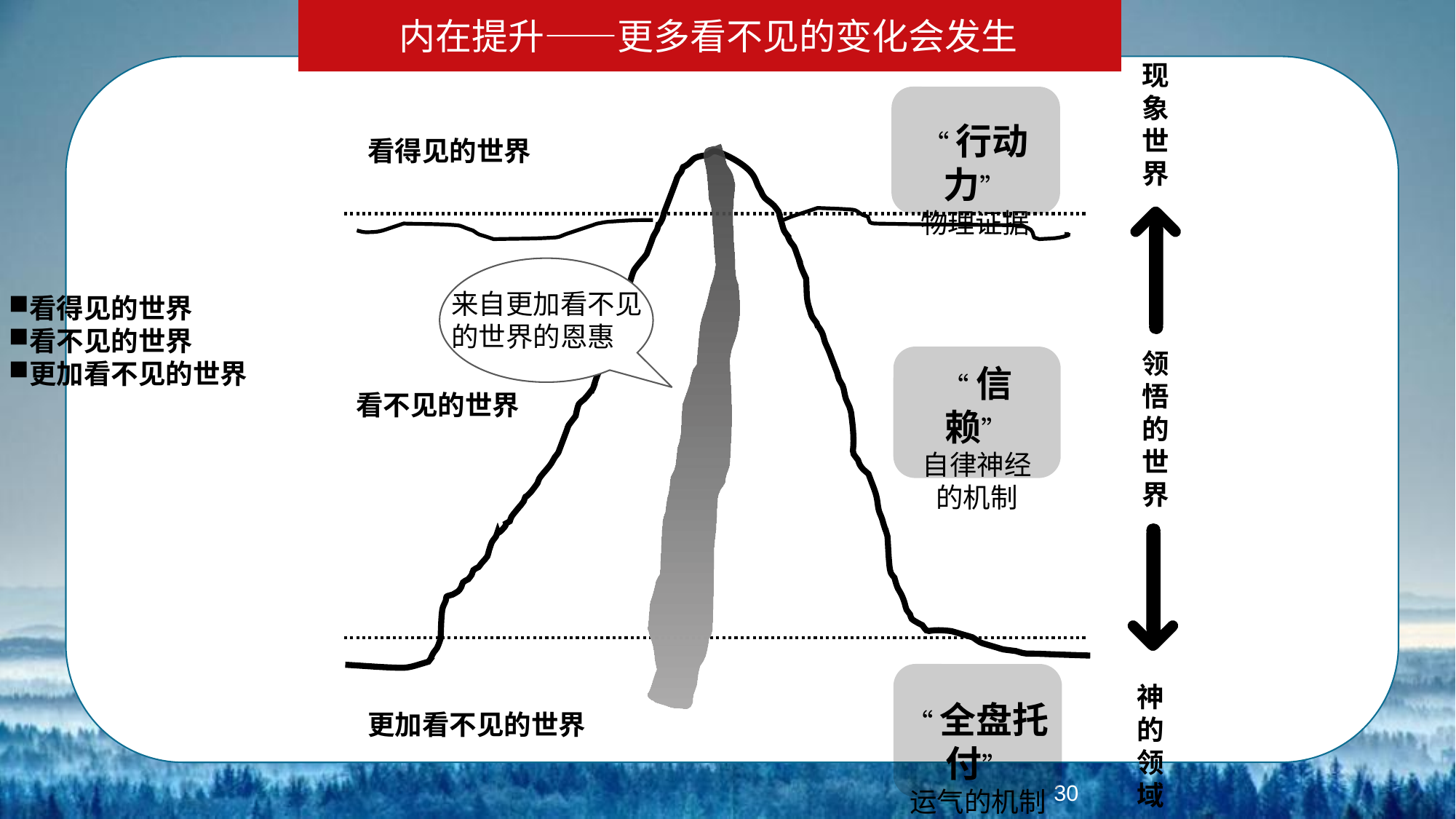

内在提升——更多看不见的变化会发生
现象世界

“行动力”
物理证据
看得见的世界

来自更加看不见的世界的恩惠
看得见的世界
看不见的世界
更加看不见的世界
领悟的世界

“信赖”
自律神经的机制
看不见的世界

神的领域
“全盘托付”
运气的机制
更加看不见的世界